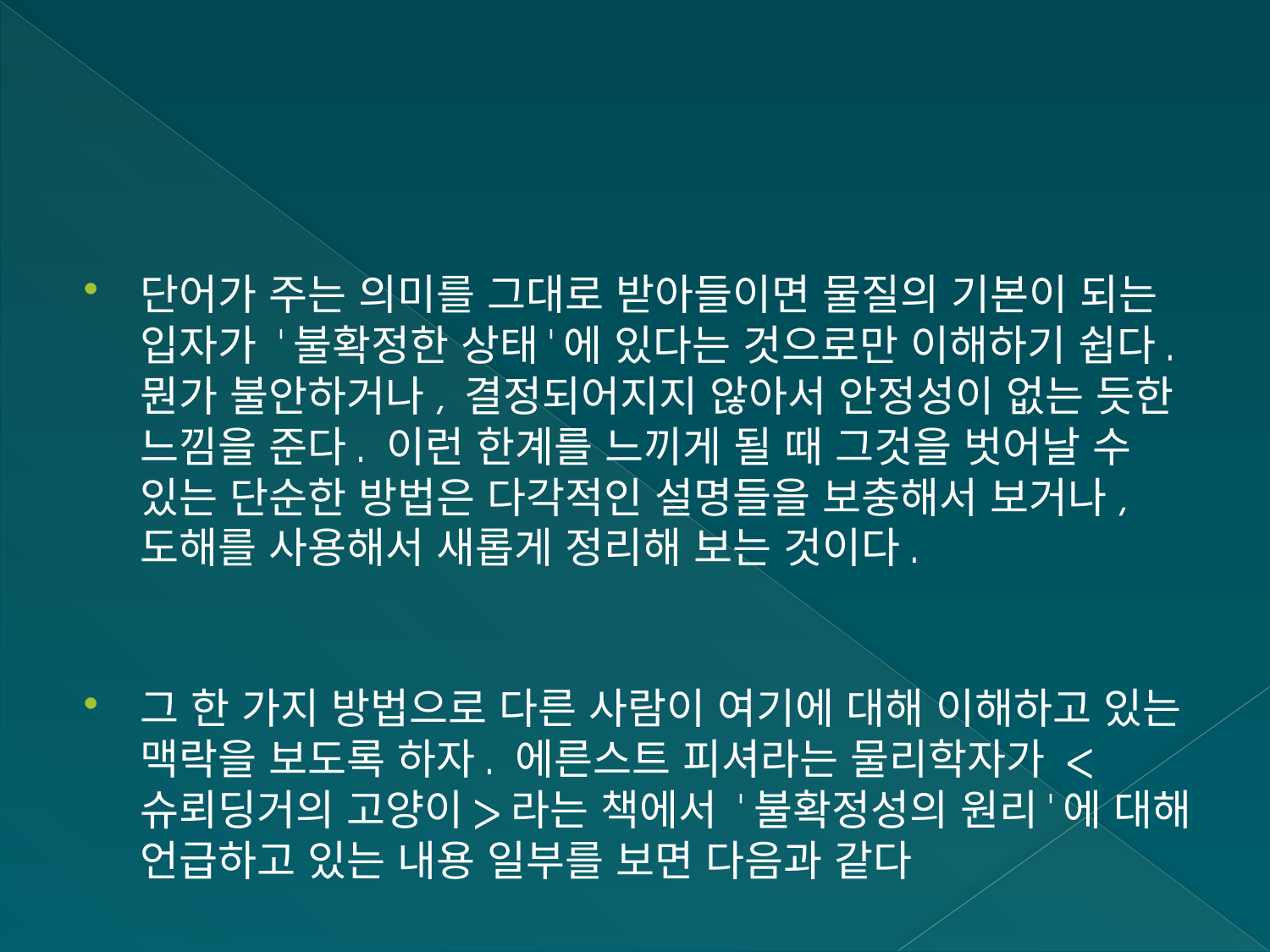

#
단어가 주는 의미를 그대로 받아들이면 물질의 기본이 되는 입자가 '불확정한 상태'에 있다는 것으로만 이해하기 쉽다. 뭔가 불안하거나, 결정되어지지 않아서 안정성이 없는 듯한 느낌을 준다. 이런 한계를 느끼게 될 때 그것을 벗어날 수 있는 단순한 방법은 다각적인 설명들을 보충해서 보거나, 도해를 사용해서 새롭게 정리해 보는 것이다.
그 한 가지 방법으로 다른 사람이 여기에 대해 이해하고 있는 맥락을 보도록 하자. 에른스트 피셔라는 물리학자가 <슈뢰딩거의 고양이>라는 책에서 '불확정성의 원리'에 대해 언급하고 있는 내용 일부를 보면 다음과 같다